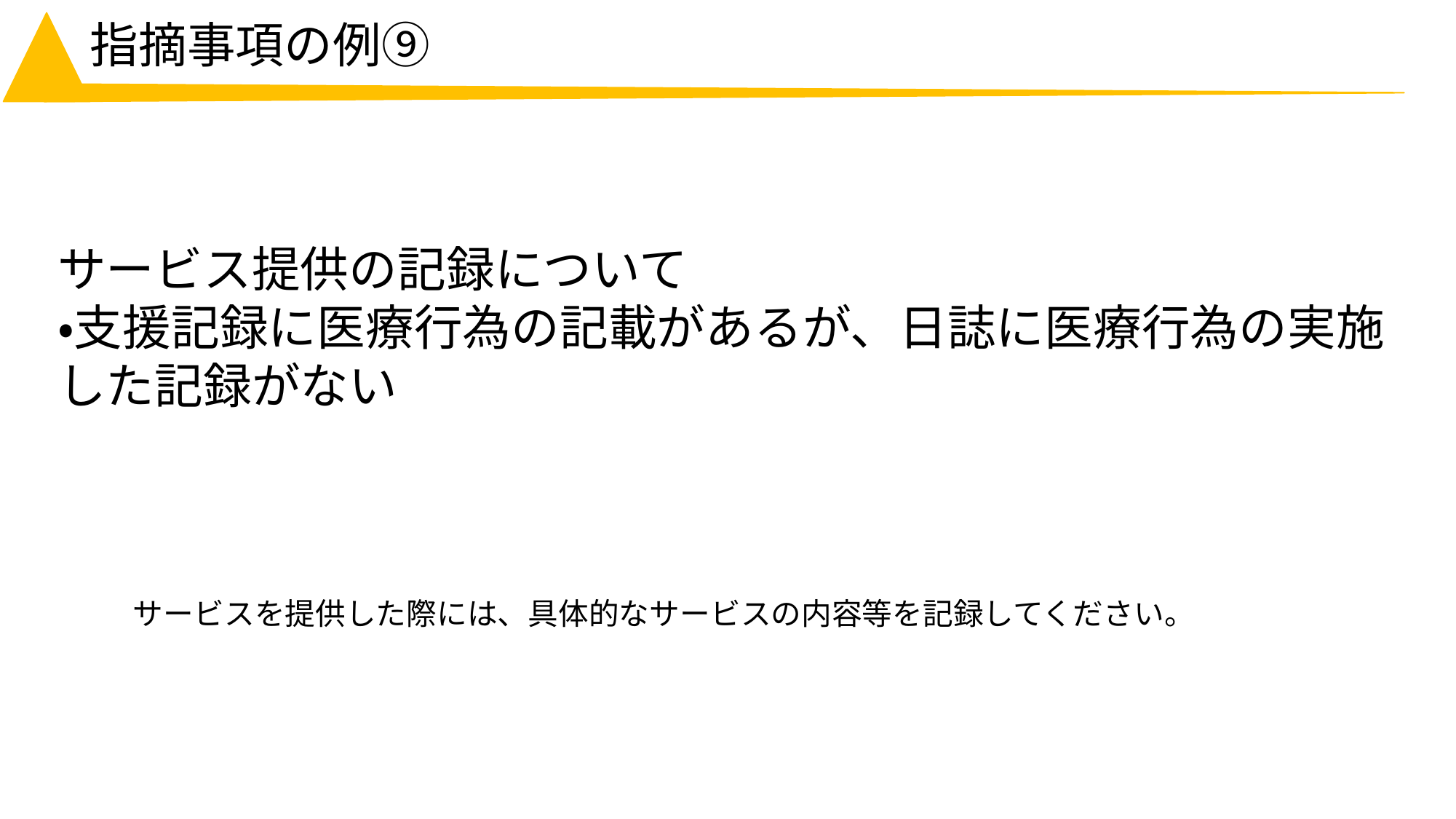

# 指摘事項の例⑨
サービス提供の記録について
・支援記録に医療行為の記載があるが、日誌に医療行為の実施した記録がない
サービスを提供した際には、具体的なサービスの内容等を記録してください。